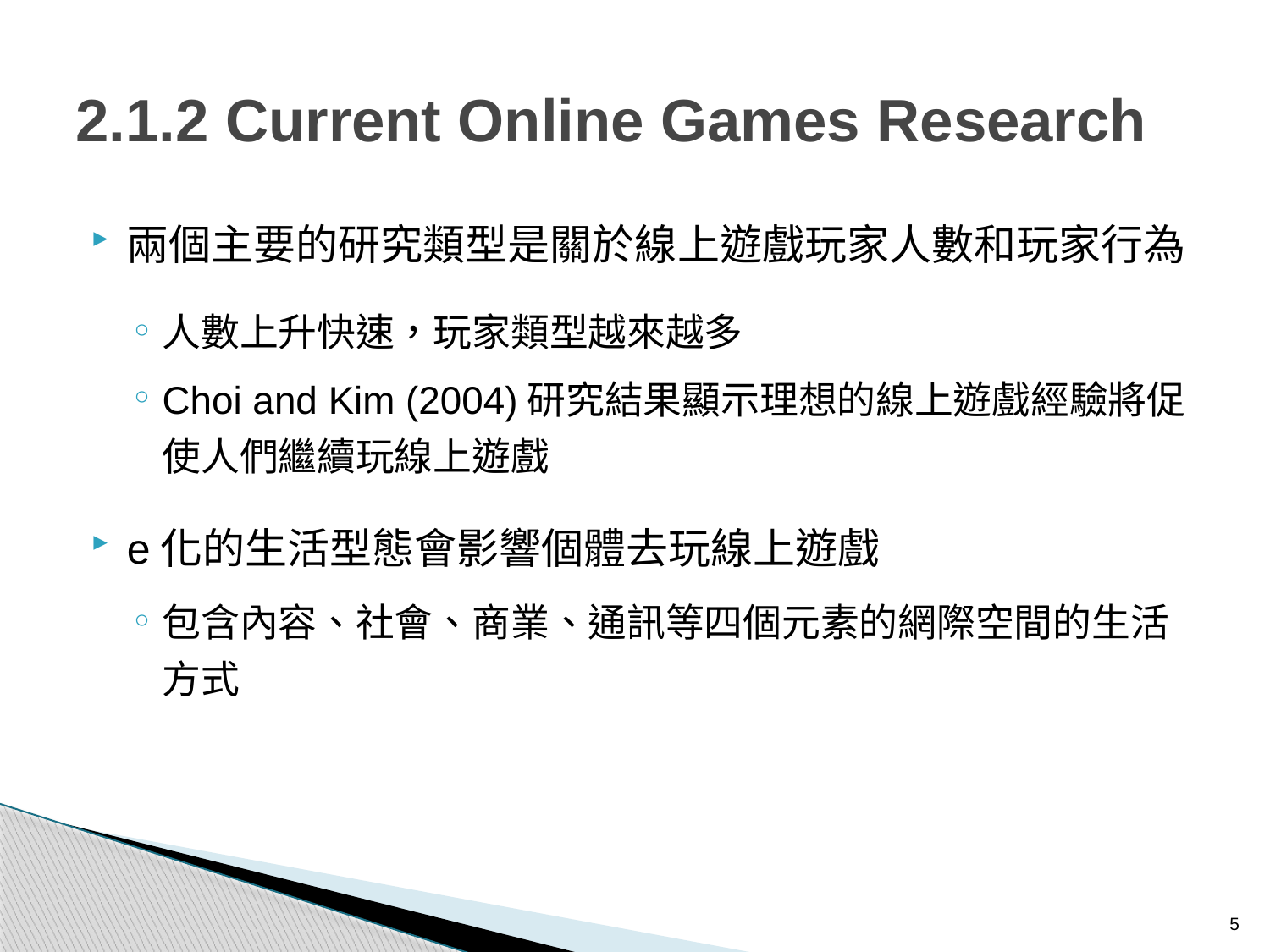

# 2.1.2 Current Online Games Research
兩個主要的研究類型是關於線上遊戲玩家人數和玩家行為
人數上升快速，玩家類型越來越多
Choi and Kim (2004)研究結果顯示理想的線上遊戲經驗將促使人們繼續玩線上遊戲
e化的生活型態會影響個體去玩線上遊戲
包含內容、社會、商業、通訊等四個元素的網際空間的生活方式
5